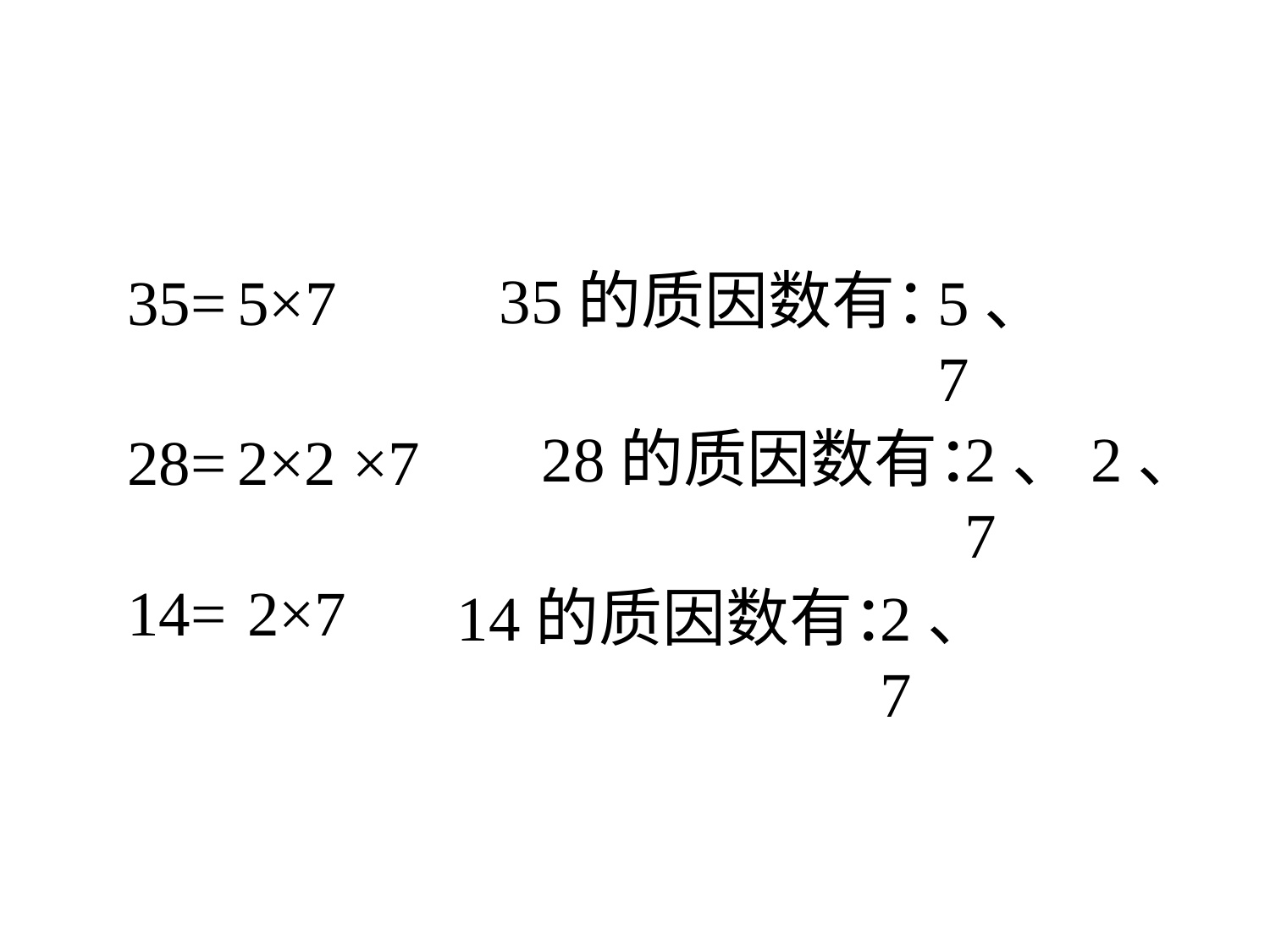

35的质因数有：
35=
5×7
5、7
28的质因数有：
2、2、7
28=
2×2 ×7
14=
2×7
14的质因数有：
2、7